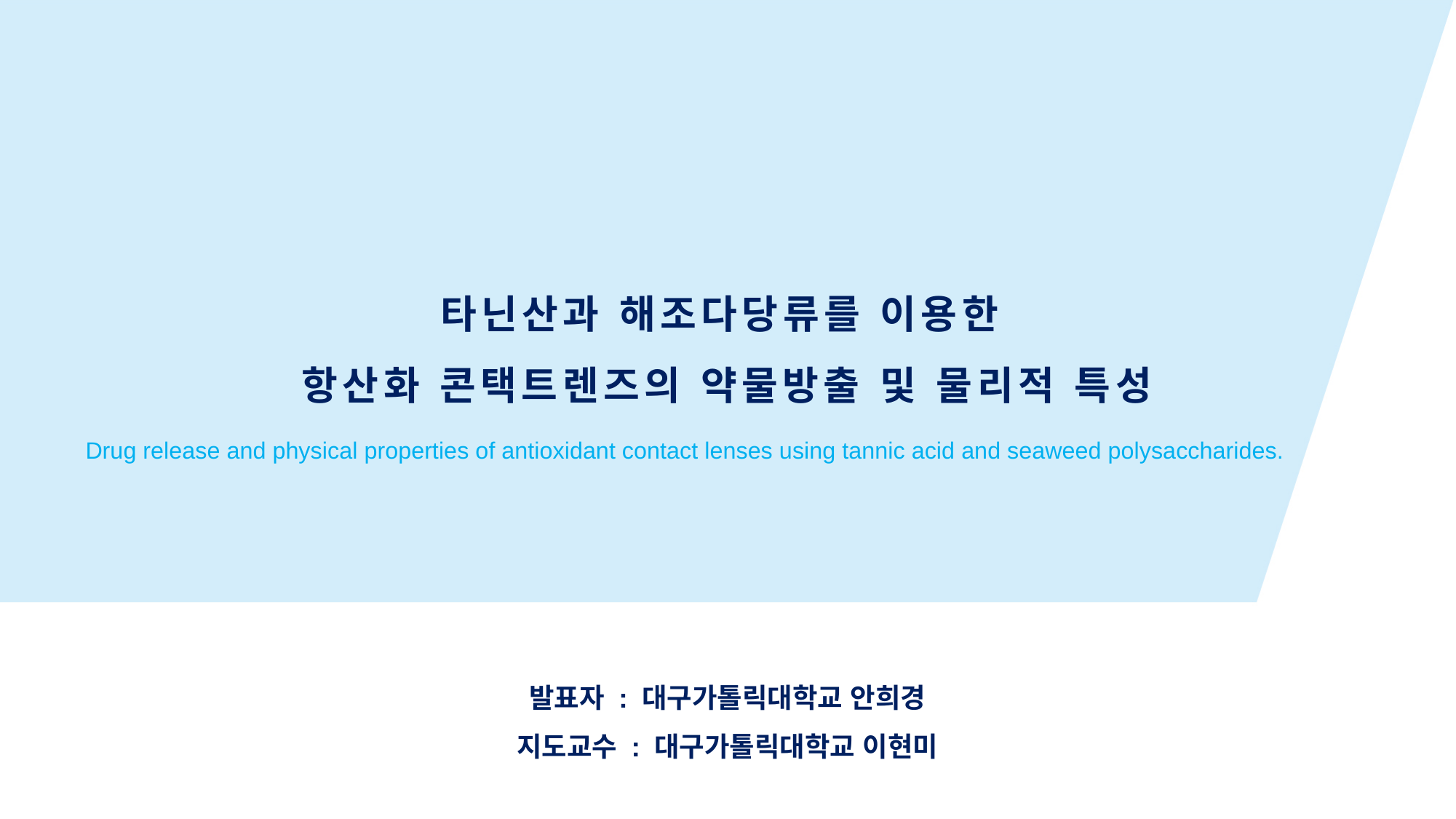

타닌산과 해조다당류를 이용한
항산화 콘택트렌즈의 약물방출 및 물리적 특성
Drug release and physical properties of antioxidant contact lenses using tannic acid and seaweed polysaccharides.
발표자 : 대구가톨릭대학교 안희경
지도교수 : 대구가톨릭대학교 이현미